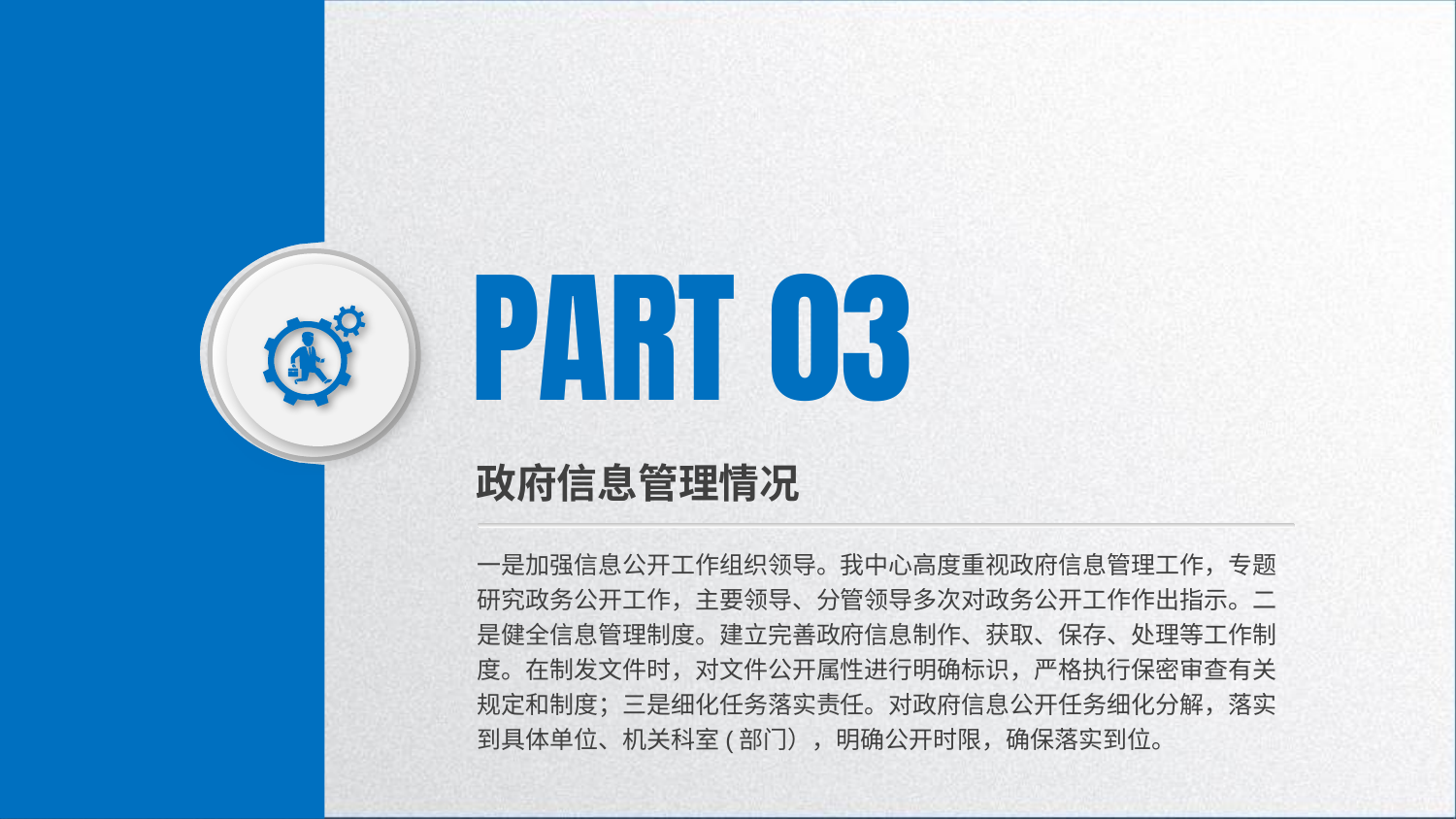

PART 03

政府信息管理情况

一是加强信息公开工作组织领导。我中心高度重视政府信息管理工作，专题研究政务公开工作，主要领导、分管领导多次对政务公开工作作出指示。二是健全信息管理制度。建立完善政府信息制作、获取、保存、处理等工作制度。在制发文件时，对文件公开属性进行明确标识，严格执行保密审查有关规定和制度；三是细化任务落实责任。对政府信息公开任务细化分解，落实到具体单位、机关科室(部门），明确公开时限，确保落实到位。